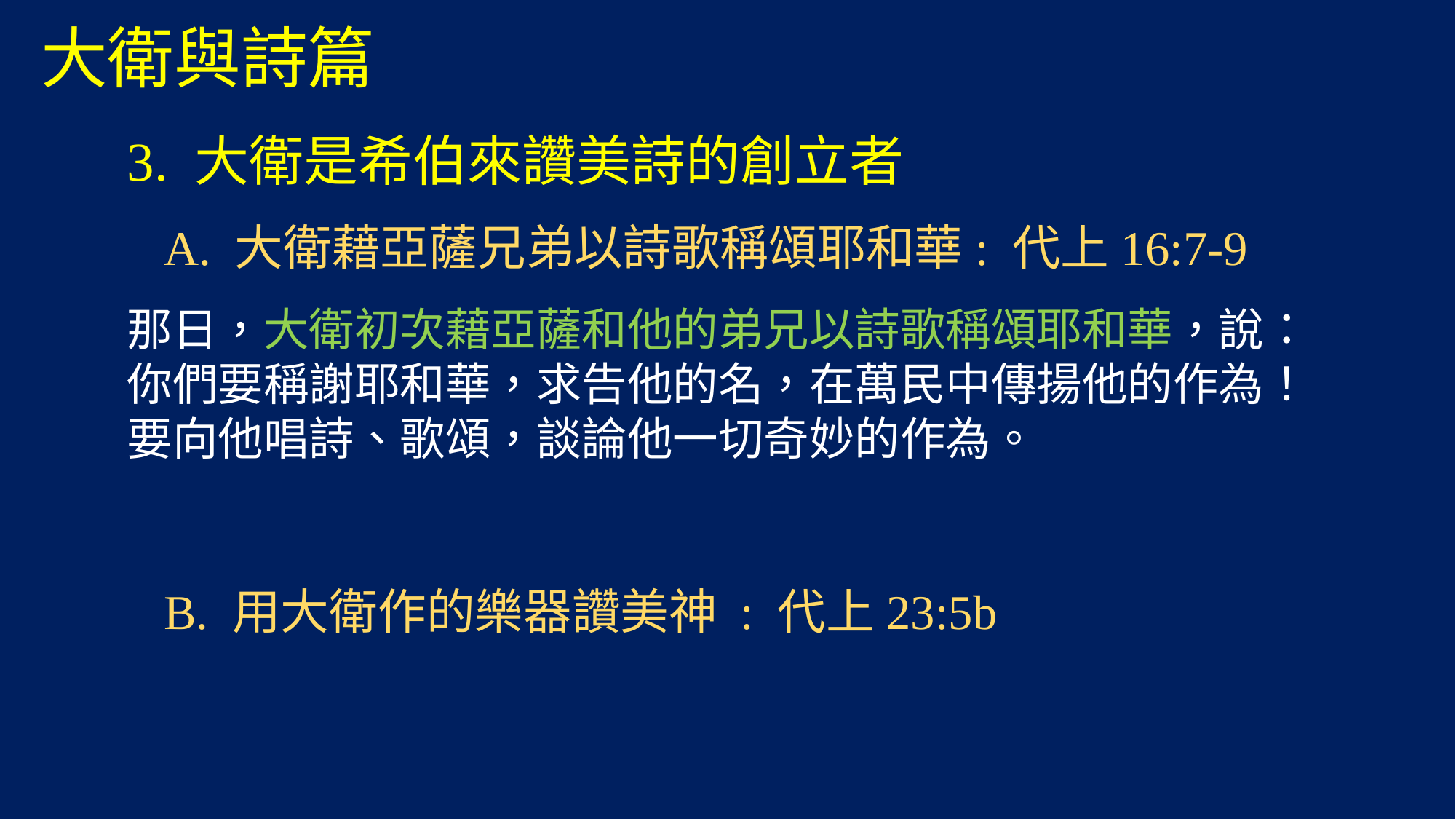

# 大衛與詩篇
3. 大衛是希伯來讚美詩的創立者

   A. 大衛藉亞薩兄弟以詩歌稱頌耶和華: 代上16:7-9

那日，大衛初次藉亞薩和他的弟兄以詩歌稱頌耶和華，說：
你們要稱謝耶和華，求告他的名，在萬民中傳揚他的作為！
要向他唱詩、歌頌，談論他一切奇妙的作為。

   B. 用大衛作的樂器讚美神 : 代上23:5b